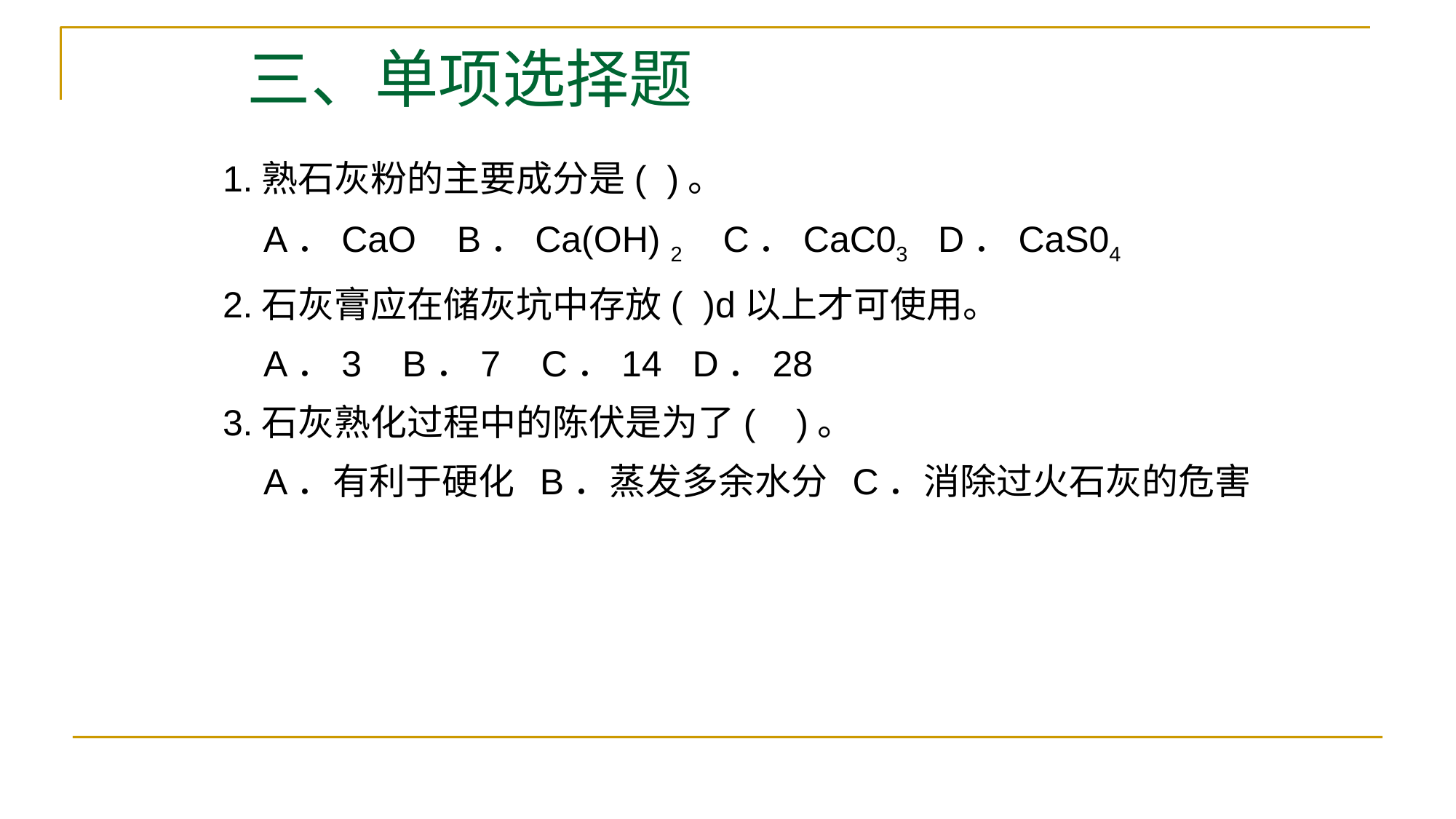

# 三、单项选择题
1.熟石灰粉的主要成分是(  )。
    A．CaO    B．Ca(OH) 2    C．CaC03   D．CaS04
2.石灰膏应在储灰坑中存放(  )d以上才可使用。
    A．3    B．7    C．14   D．28
3.石灰熟化过程中的陈伏是为了(    )。
    A．有利于硬化  B．蒸发多余水分  C．消除过火石灰的危害